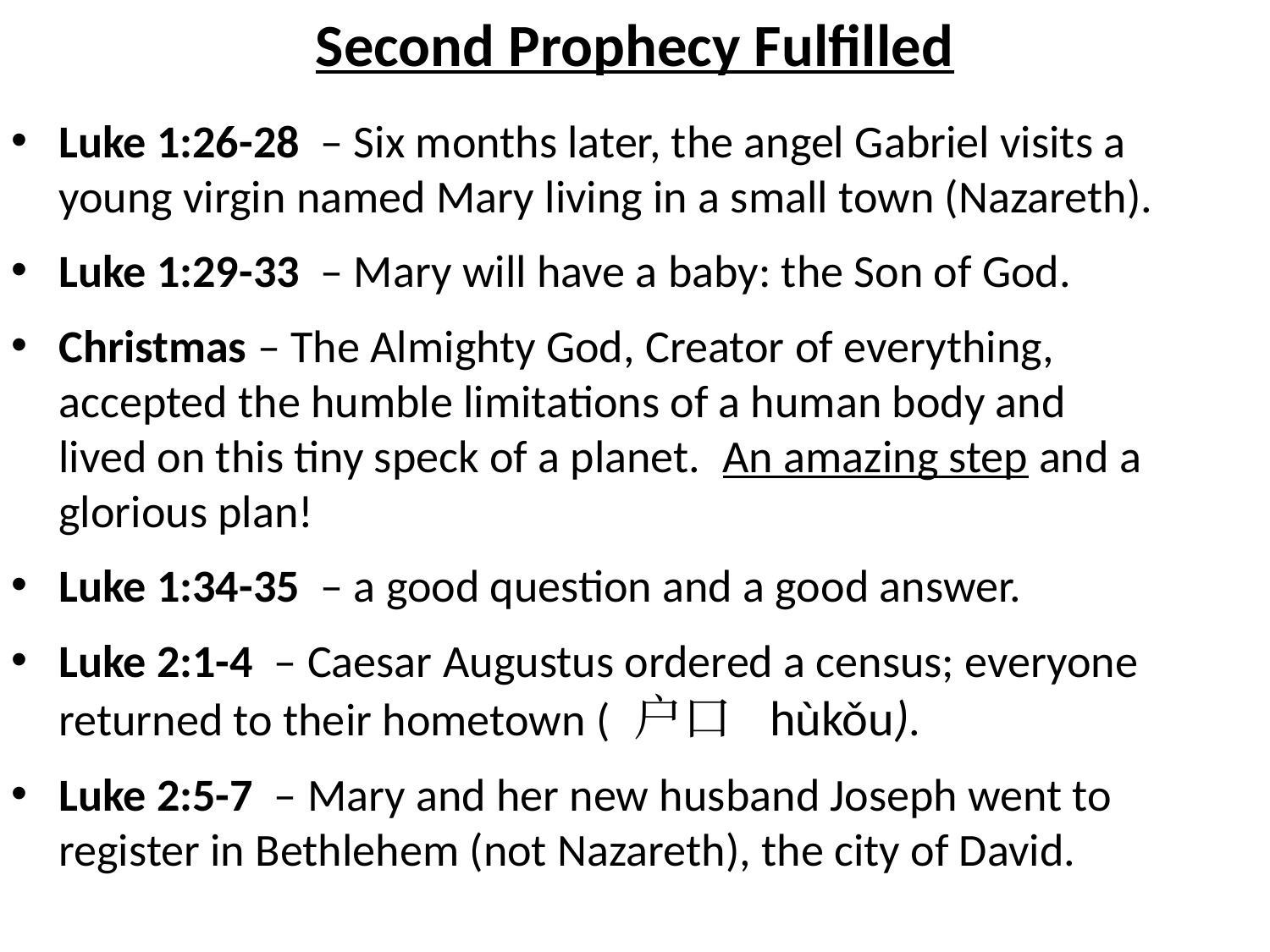

# Second Prophecy Fulfilled
Luke 1:26-28  – Six months later, the angel Gabriel visits a young virgin named Mary living in a small town (Nazareth).
Luke 1:29-33  – Mary will have a baby: the Son of God.
Christmas – The Almighty God, Creator of everything, accepted the humble limitations of a human body and lived on this tiny speck of a planet.  An amazing step and a glorious plan!
Luke 1:34-35  – a good question and a good answer.
Luke 2:1-4  – Caesar Augustus ordered a census; everyone returned to their hometown ( 户口  hùkǒu).
Luke 2:5-7  – Mary and her new husband Joseph went to register in Bethlehem (not Nazareth), the city of David.